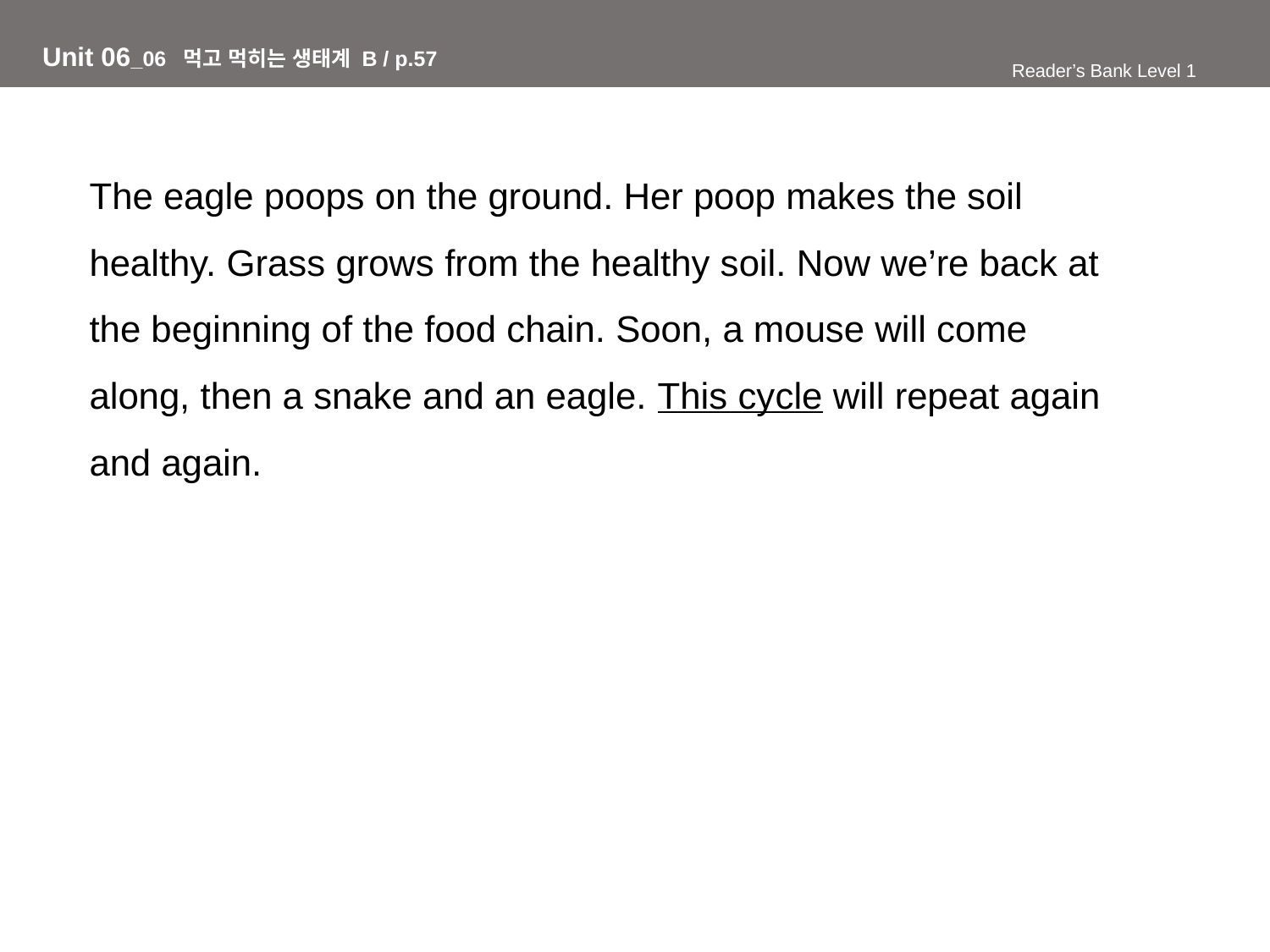

# Unit 06_06  먹고 먹히는 생태계 B / p.57
Reader’s Bank Level 1

The eagle poops on the ground. Her poop makes the soil
healthy. Grass grows from the healthy soil. Now we’re back at
the beginning of the food chain. Soon, a mouse will come
along, then a snake and an eagle. This cycle will repeat again
and again.